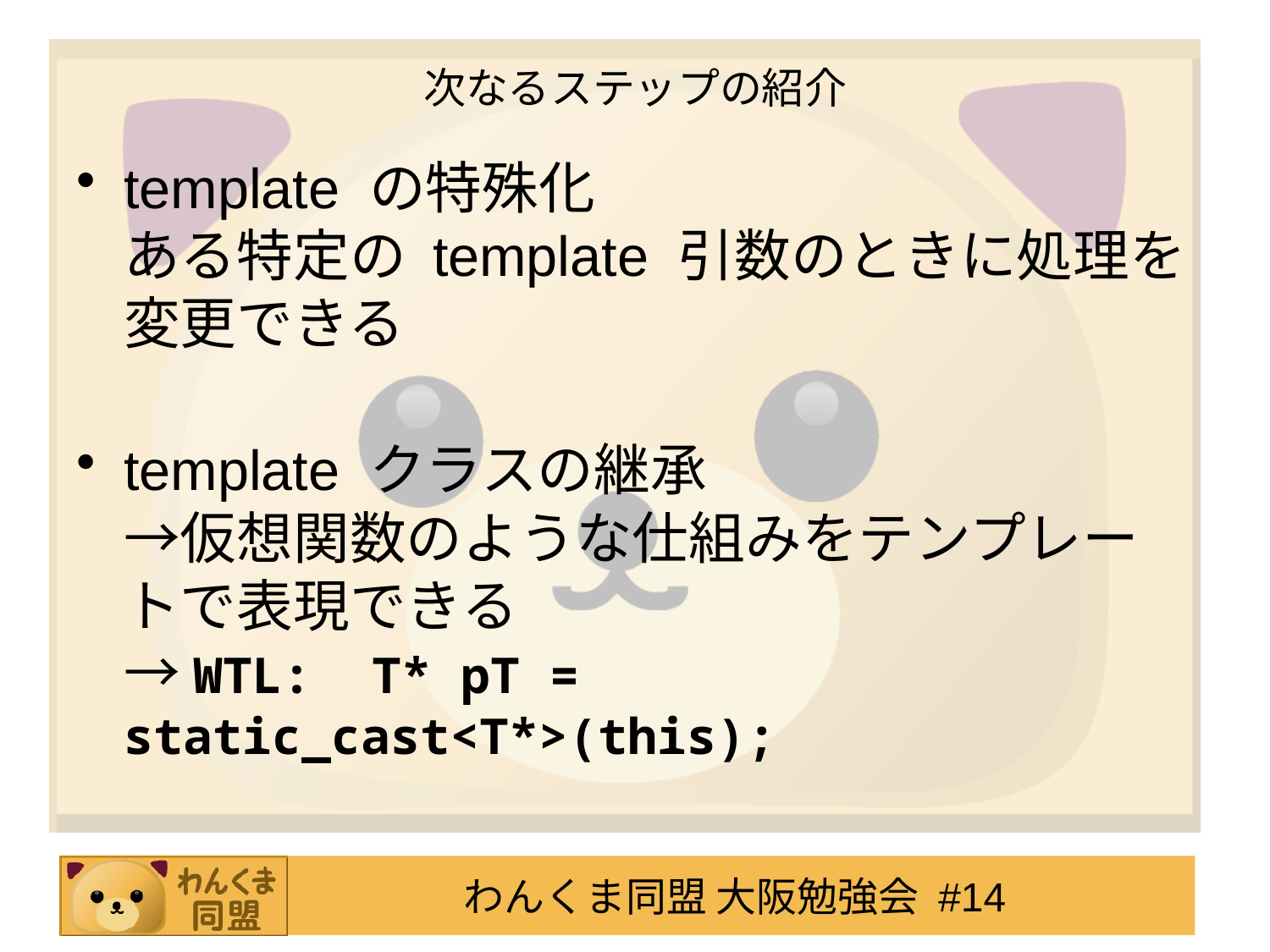

# 次なるステップの紹介
template の特殊化
ある特定の template 引数のときに処理を変更できる
template クラスの継承
→仮想関数のような仕組みをテンプレートで表現できる
→WTL:  T* pT = static_cast<T*>(this);